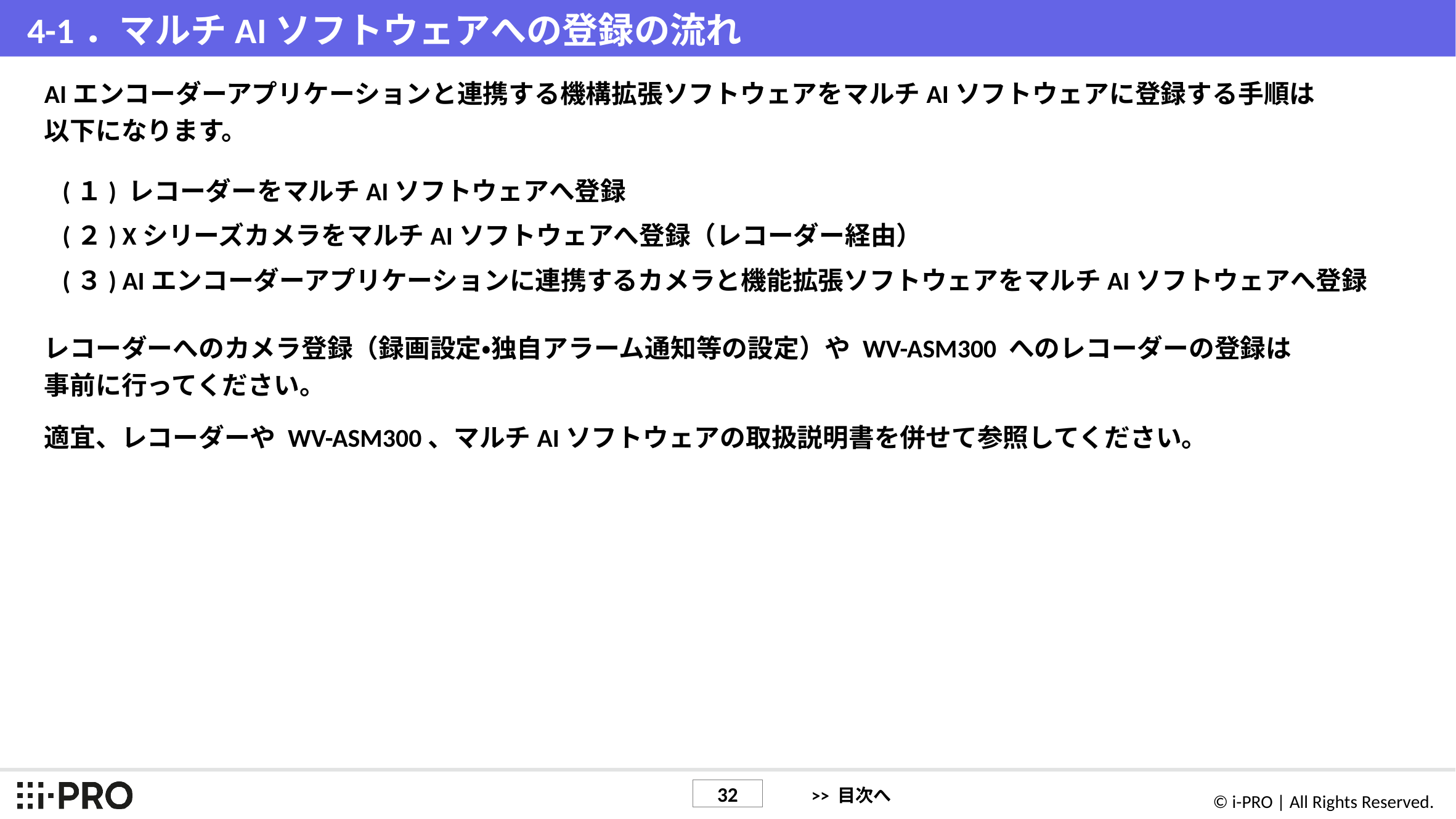

# 4-1．マルチAIソフトウェアへの登録の流れ
AIエンコーダーアプリケーションと連携する機構拡張ソフトウェアをマルチAIソフトウェアに登録する手順は
以下になります。
(１) レコーダーをマルチAIソフトウェアへ登録
(２) XシリーズカメラをマルチAIソフトウェアへ登録（レコーダー経由）
(３) AIエンコーダーアプリケーションに連携するカメラと機能拡張ソフトウェアをマルチAIソフトウェアへ登録
レコーダーへのカメラ登録（録画設定・独自アラーム通知等の設定）や WV-ASM300 へのレコーダーの登録は
事前に行ってください。
適宜、レコーダーや WV-ASM300、マルチAIソフトウェアの取扱説明書を併せて参照してください。

>> 目次へ